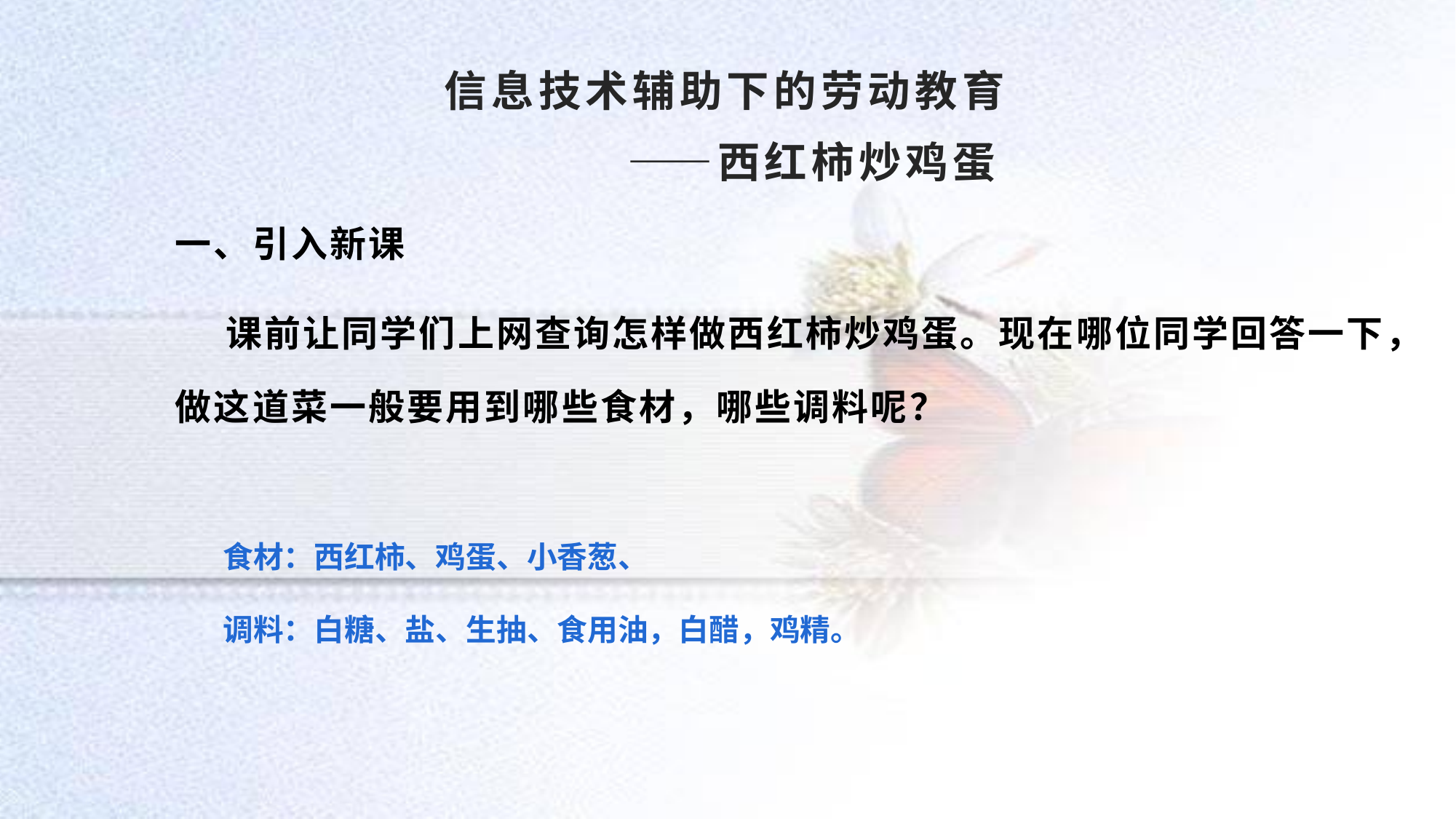

# 信息技术辅助下的劳动教育 ——西红柿炒鸡蛋
一、引入新课
    课前让同学们上网查询怎样做西红柿炒鸡蛋。现在哪位同学回答一下，做这道菜一般要用到哪些食材，哪些调料呢？
食材：西红柿、鸡蛋、小香葱、
调料：白糖、盐、生抽、食用油，白醋，鸡精。